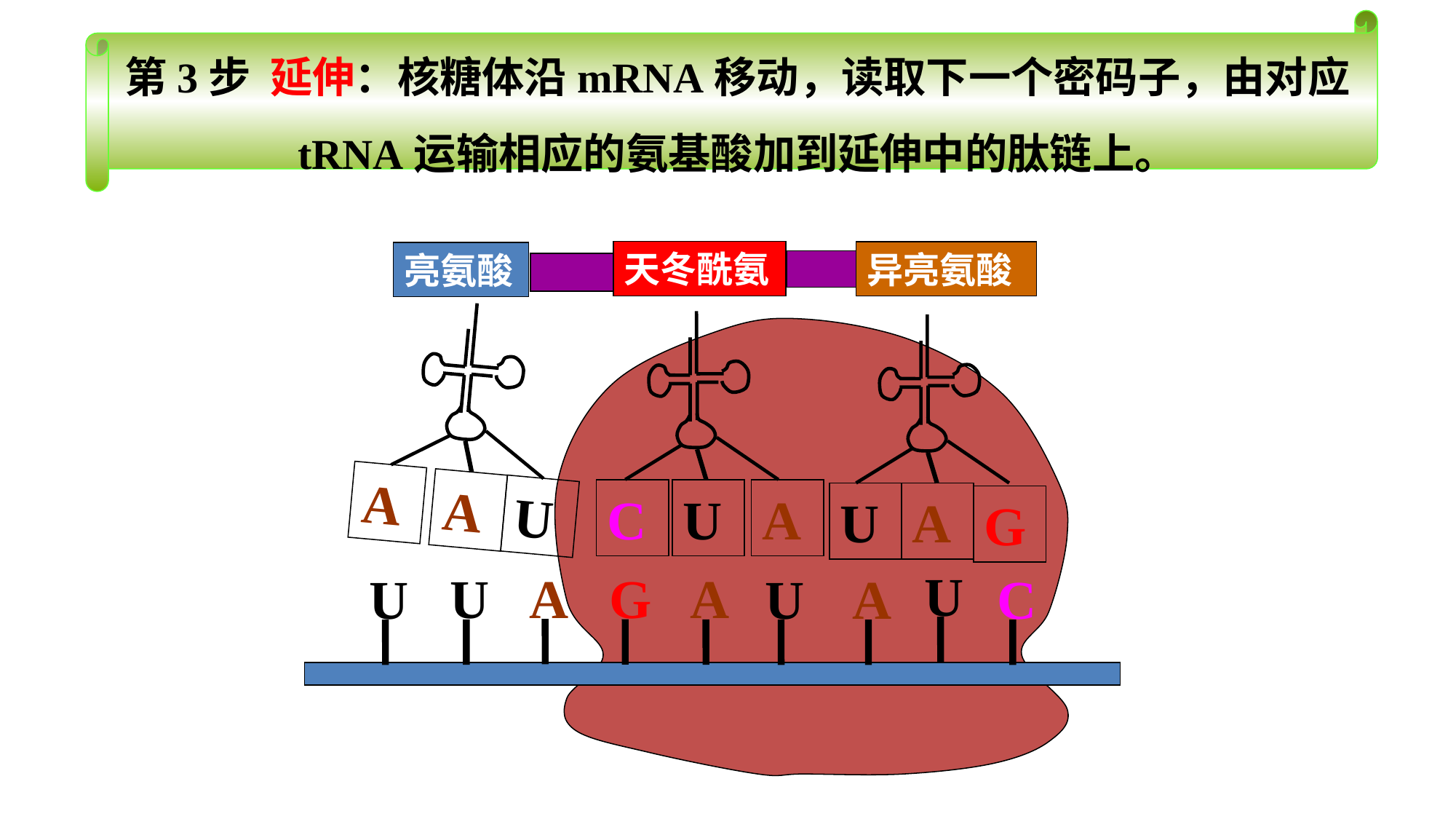

第3步  延伸：核糖体沿mRNA移动，读取下一个密码子，由对应
tRNA运输相应的氨基酸加到延伸中的肽链上。
天冬酰氨

C
U
A
异亮氨酸

U
A
G
亮氨酸

A
U
A

U

A

U

G

A

U

U

A

C